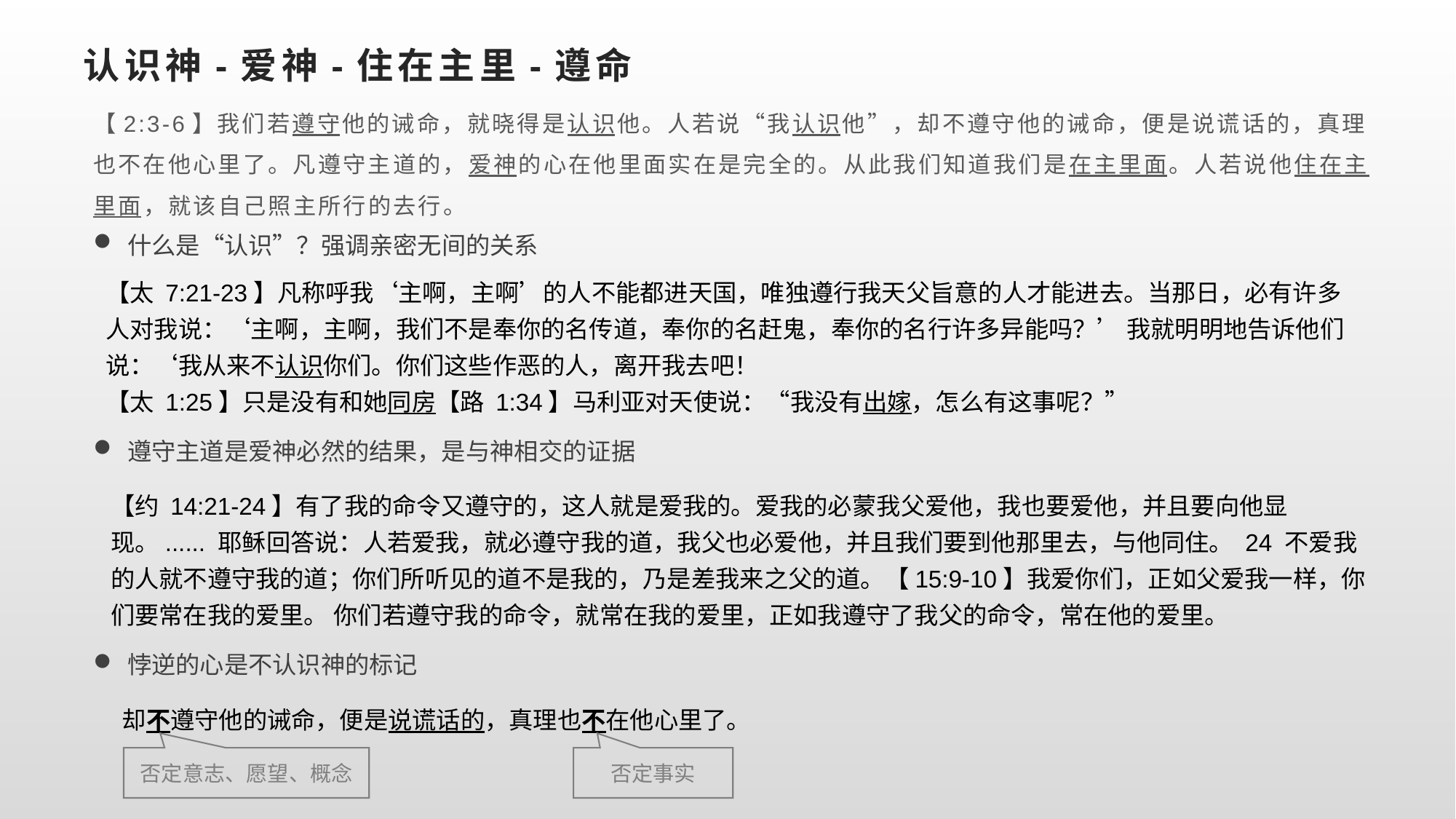

# 认识神-爱神-住在主里-遵命
【2:3-6】我们若遵守他的诫命，就晓得是认识他。人若说“我认识他”，却不遵守他的诫命，便是说谎话的，真理也不在他心里了。凡遵守主道的，爱神的心在他里面实在是完全的。从此我们知道我们是在主里面。人若说他住在主里面，就该自己照主所行的去行。
什么是“认识”？强调亲密无间的关系
【太 7:21-23】凡称呼我‘主啊，主啊’的人不能都进天国，唯独遵行我天父旨意的人才能进去。当那日，必有许多人对我说：‘主啊，主啊，我们不是奉你的名传道，奉你的名赶鬼，奉你的名行许多异能吗？’ 我就明明地告诉他们说：‘我从来不认识你们。你们这些作恶的人，离开我去吧！
【太 1:25】只是没有和她同房【路 1:34】马利亚对天使说：“我没有出嫁，怎么有这事呢？”
遵守主道是爱神必然的结果，是与神相交的证据
【约 14:21-24】有了我的命令又遵守的，这人就是爱我的。爱我的必蒙我父爱他，我也要爱他，并且要向他显现。...... 耶稣回答说：人若爱我，就必遵守我的道，我父也必爱他，并且我们要到他那里去，与他同住。 24 不爱我的人就不遵守我的道；你们所听见的道不是我的，乃是差我来之父的道。【15:9-10】我爱你们，正如父爱我一样，你们要常在我的爱里。 你们若遵守我的命令，就常在我的爱里，正如我遵守了我父的命令，常在他的爱里。
悖逆的心是不认识神的标记
却不遵守他的诫命，便是说谎话的，真理也不在他心里了。
否定意志、愿望、概念
否定事实